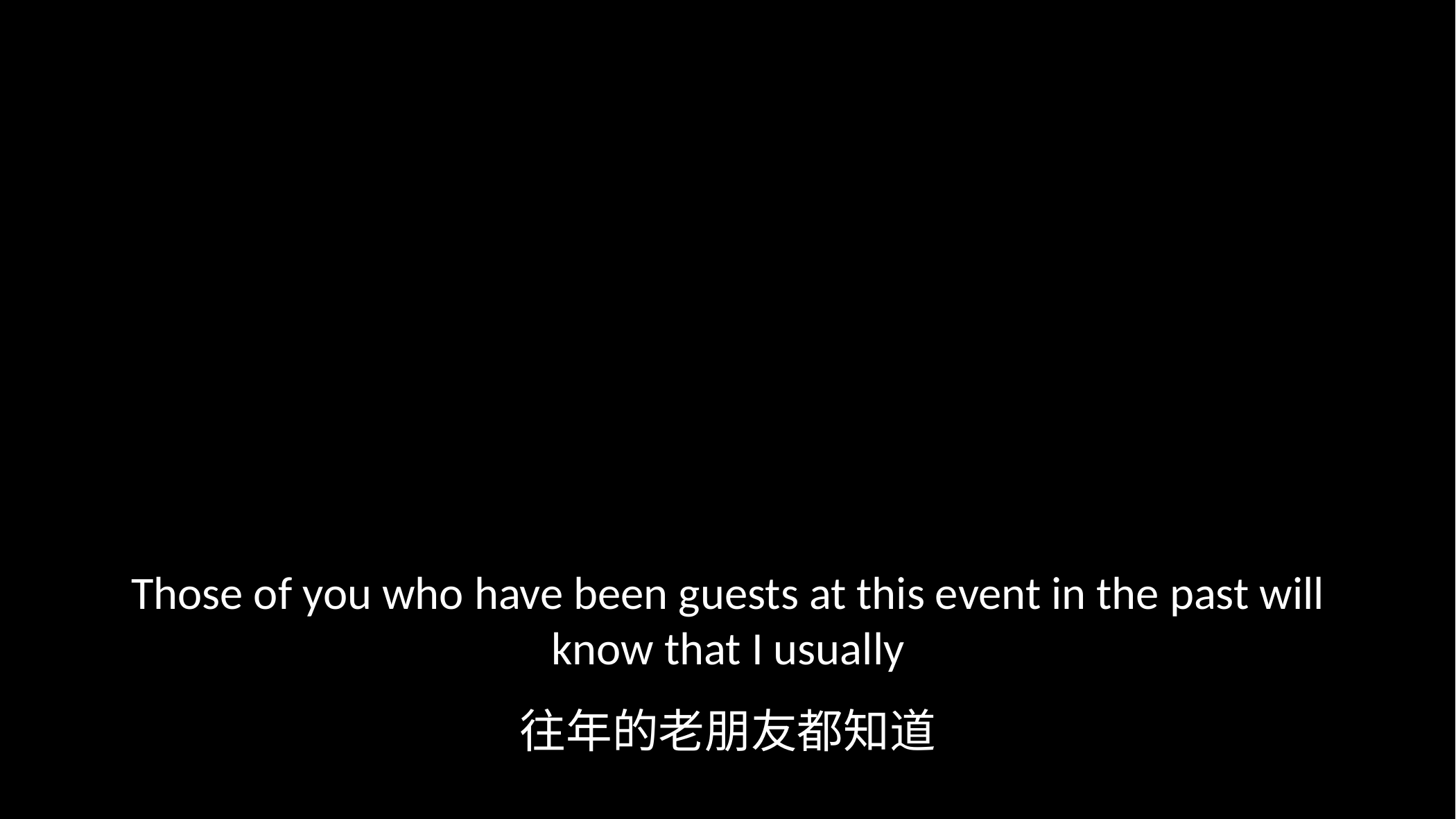

Those of you who have been guests at this event in the past will know that I usually

往年的老朋友都知道